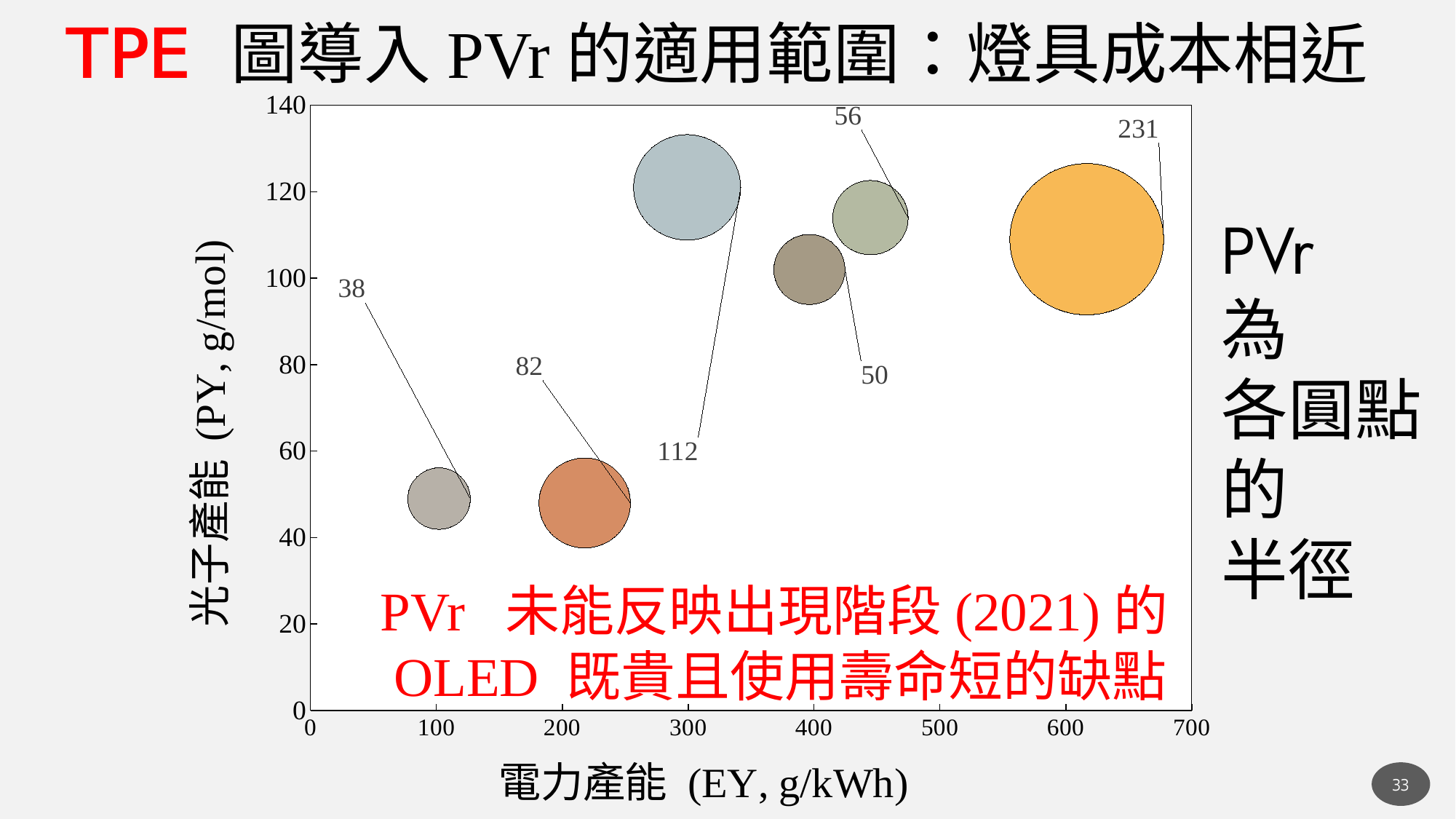

TPE 圖導入PVr的適用範圍：燈具成本相近

### Chart

| Category |  |
|---|---|
PVr
為
各圓點的
半徑
PVr  未能反映出現階段(2021)的
OLED 既貴且使用壽命短的缺點
33